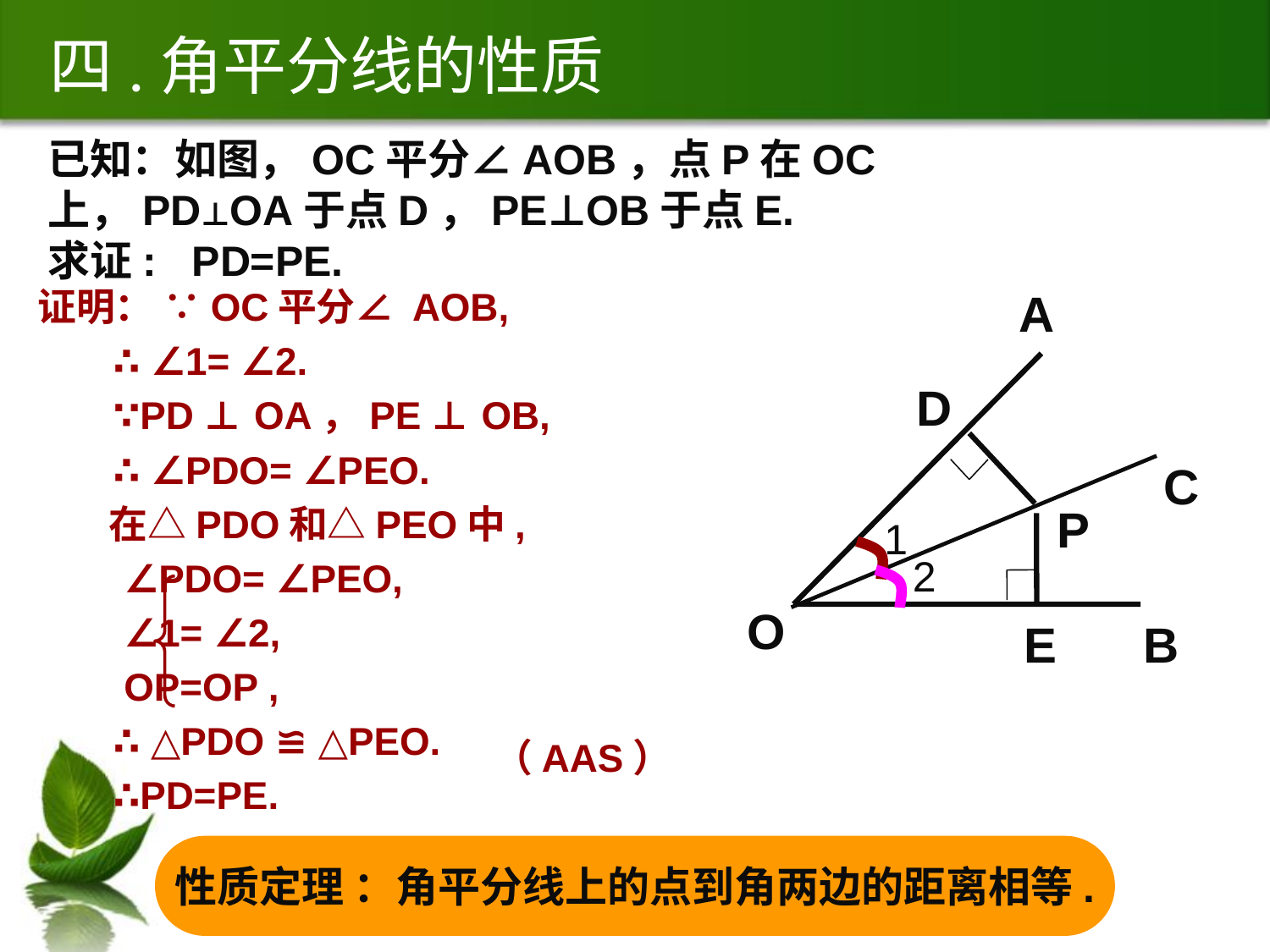

# 四.角平分线的性质
已知：如图，OC平分∠AOB，点P在OC上，PD⊥OA于点D，PE⊥OB于点E.
求证:   PD=PE.
证明： ∵OC平分∠ AOB,
       ∴ ∠1= ∠2.
       ∵PD ⊥ OA，PE ⊥ OB,
       ∴ ∠PDO= ∠PEO.
       在△PDO和△PEO中,
        ∠PDO= ∠PEO,
        ∠1= ∠2,
        OP=OP ,
       ∴ △PDO ≌ △PEO.
       ∴PD=PE.
A

D

C

P
1

2

O

E
B

（AAS）
性质定理 ：角平分线上的点到角两边的距离相等.